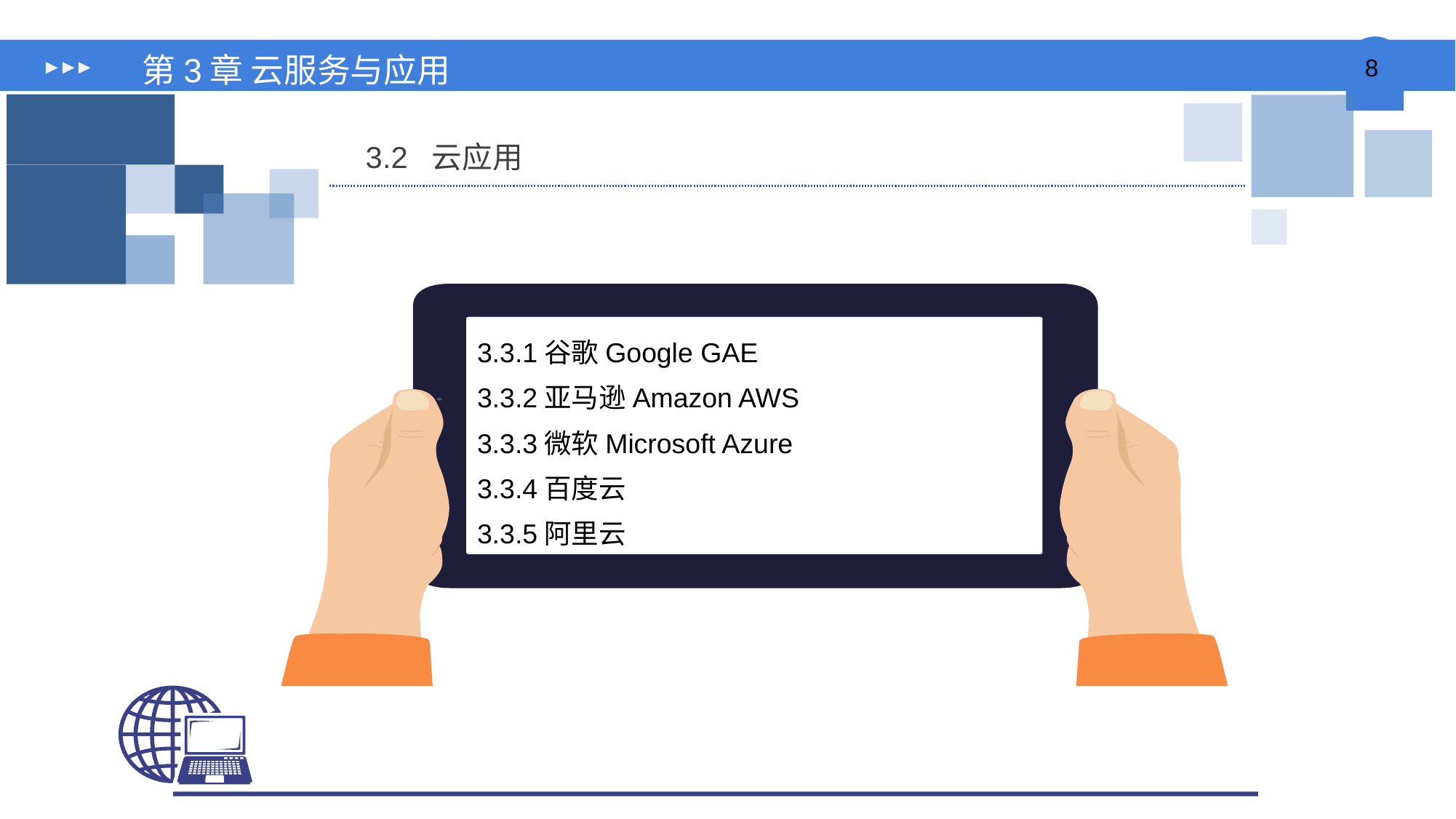

# 第3章 云服务与应用
3.2  云应用

3.3.1谷歌Google GAE
3.3.2亚马逊Amazon AWS
3.3.3微软Microsoft Azure
3.3.4百度云
3.3.5阿里云